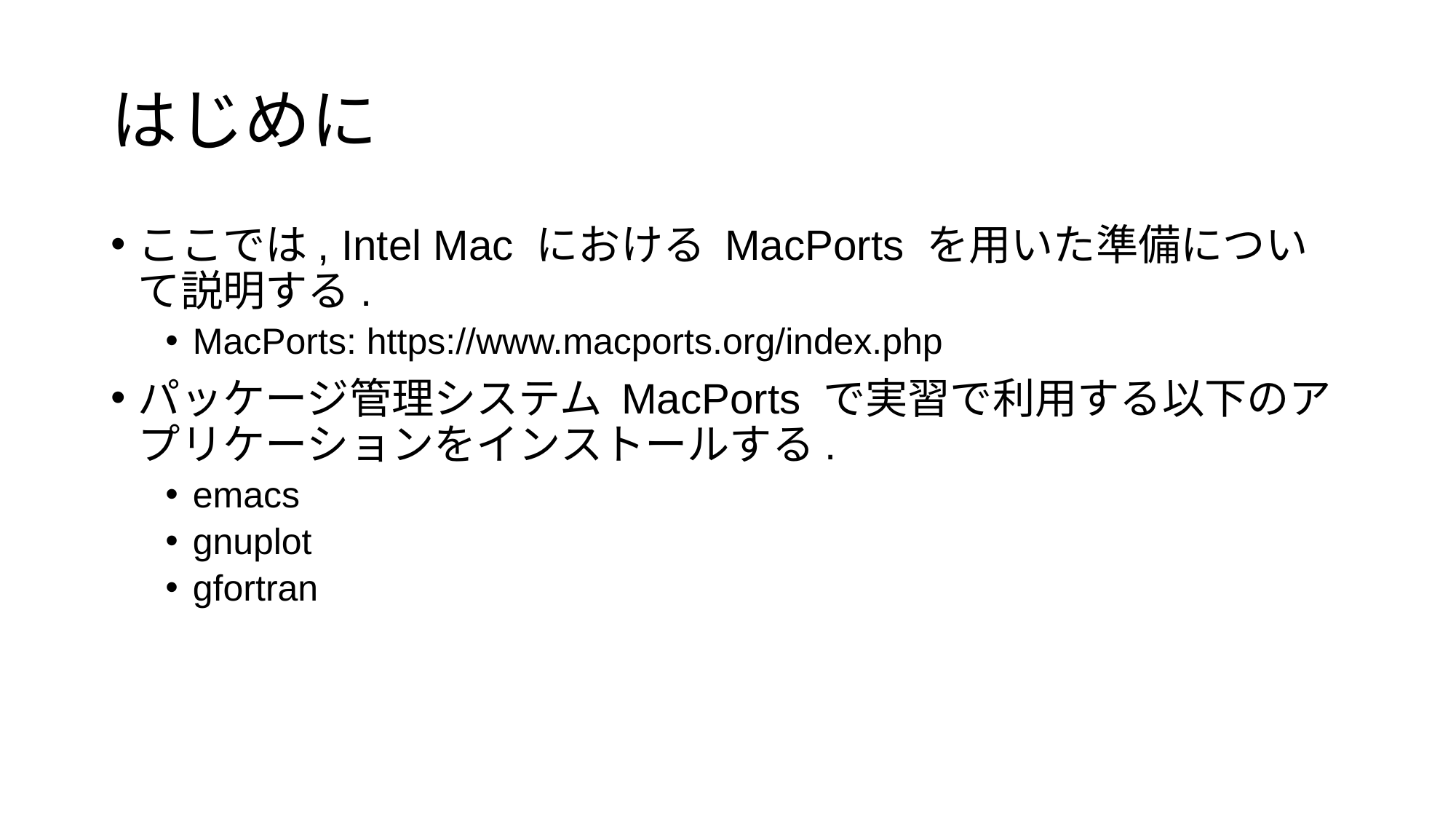

# はじめに
ここでは, Intel Mac における MacPorts を用いた準備について説明する.
MacPorts: https://www.macports.org/index.php
パッケージ管理システム MacPorts で実習で利用する以下のアプリケーションをインストールする.
emacs
gnuplot
gfortran